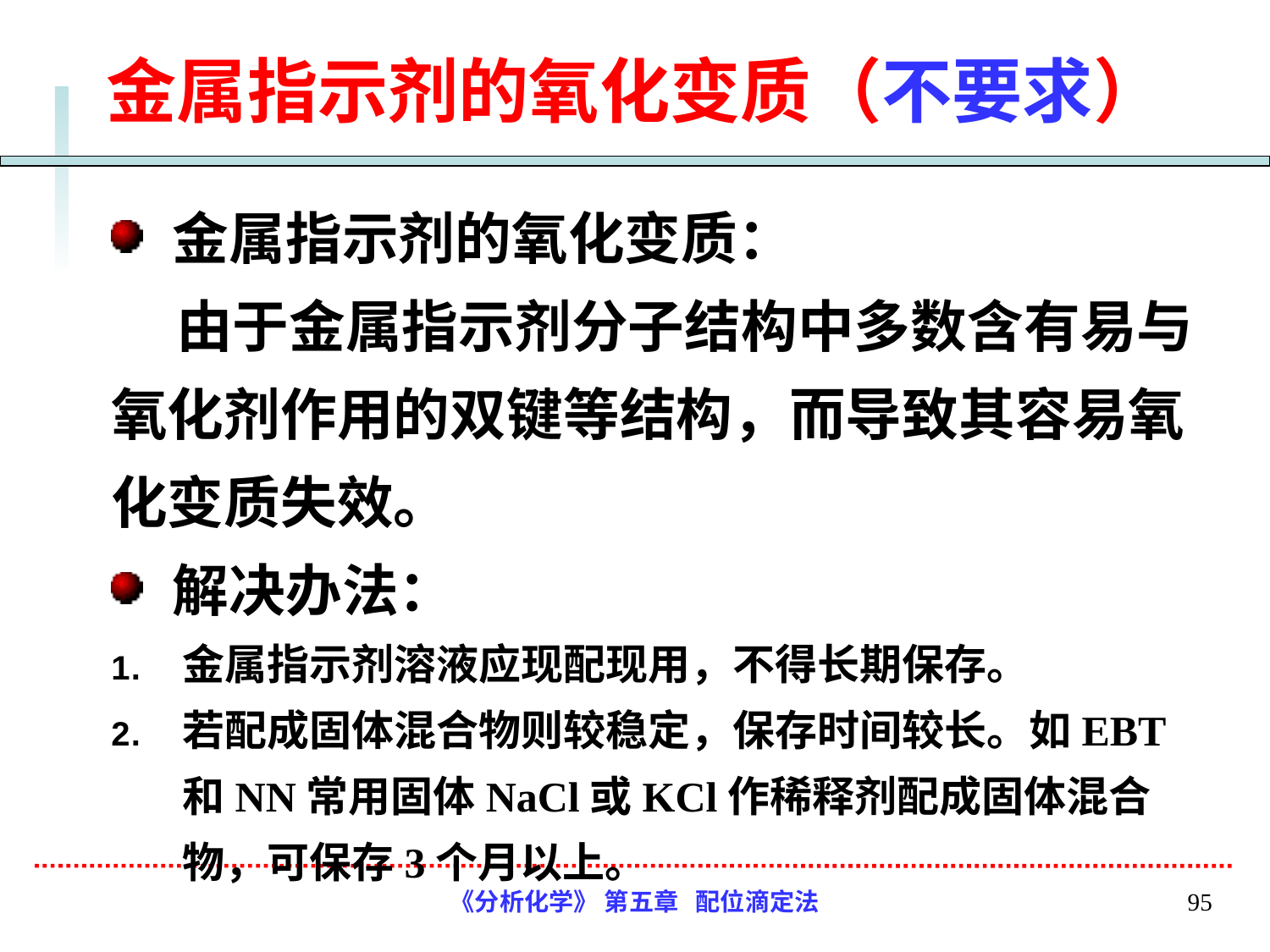

# 金属指示剂的氧化变质（不要求）
金属指示剂的氧化变质：
    由于金属指示剂分子结构中多数含有易与氧化剂作用的双键等结构，而导致其容易氧化变质失效。
解决办法：
金属指示剂溶液应现配现用，不得长期保存。
若配成固体混合物则较稳定，保存时间较长。如EBT和NN常用固体NaCl或KCl作稀释剂配成固体混合物，可保存3个月以上。
《分析化学》 第五章   配位滴定法
95